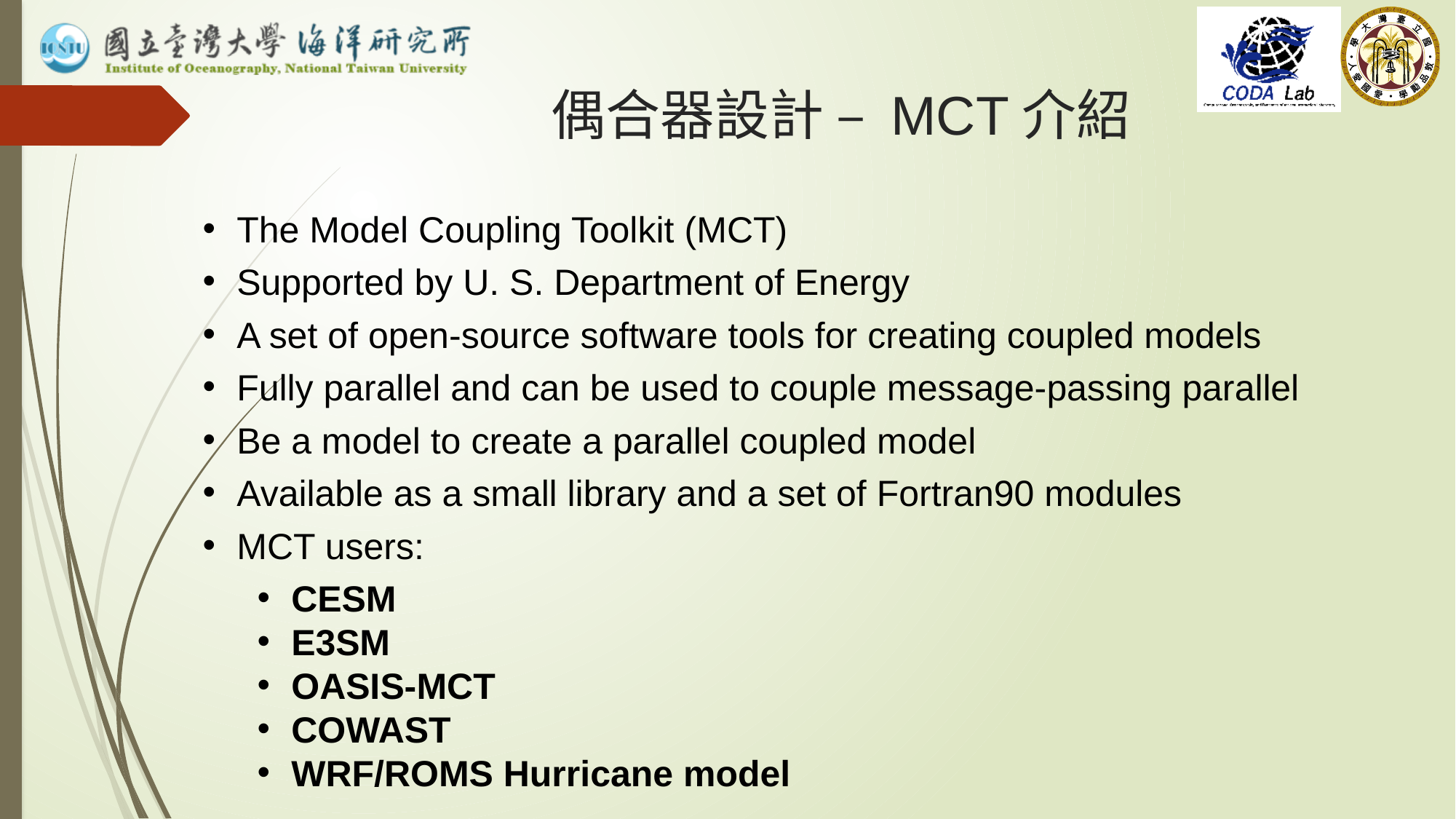

# 偶合器設計 – MCT介紹
The Model Coupling Toolkit (MCT)
Supported by U. S. Department of Energy
A set of open-source software tools for creating coupled models
Fully parallel and can be used to couple message-passing parallel
Be a model to create a parallel coupled model
Available as a small library and a set of Fortran90 modules
MCT users:
CESM
E3SM
OASIS-MCT
COWAST
WRF/ROMS Hurricane model